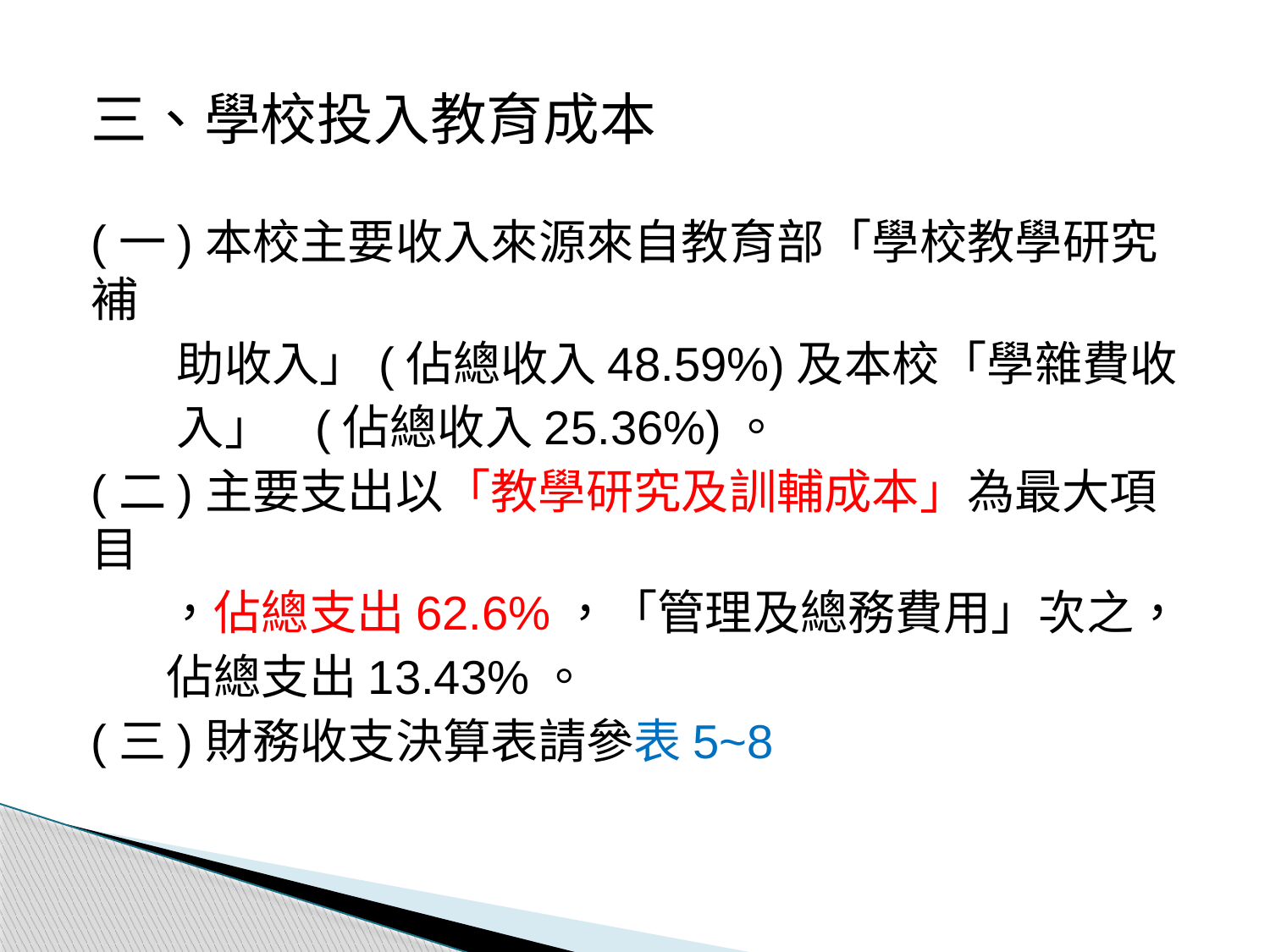

# 三、學校投入教育成本
(一)本校主要收入來源來自教育部「學校教學研究補
       助收入」(佔總收入48.59%)及本校「學雜費收
       入」   (佔總收入25.36%)。
(二)主要支出以「教學研究及訓輔成本」為最大項目
      ，佔總支出62.6%，「管理及總務費用」次之，
      佔總支出13.43%。
(三)財務收支決算表請參表5~8